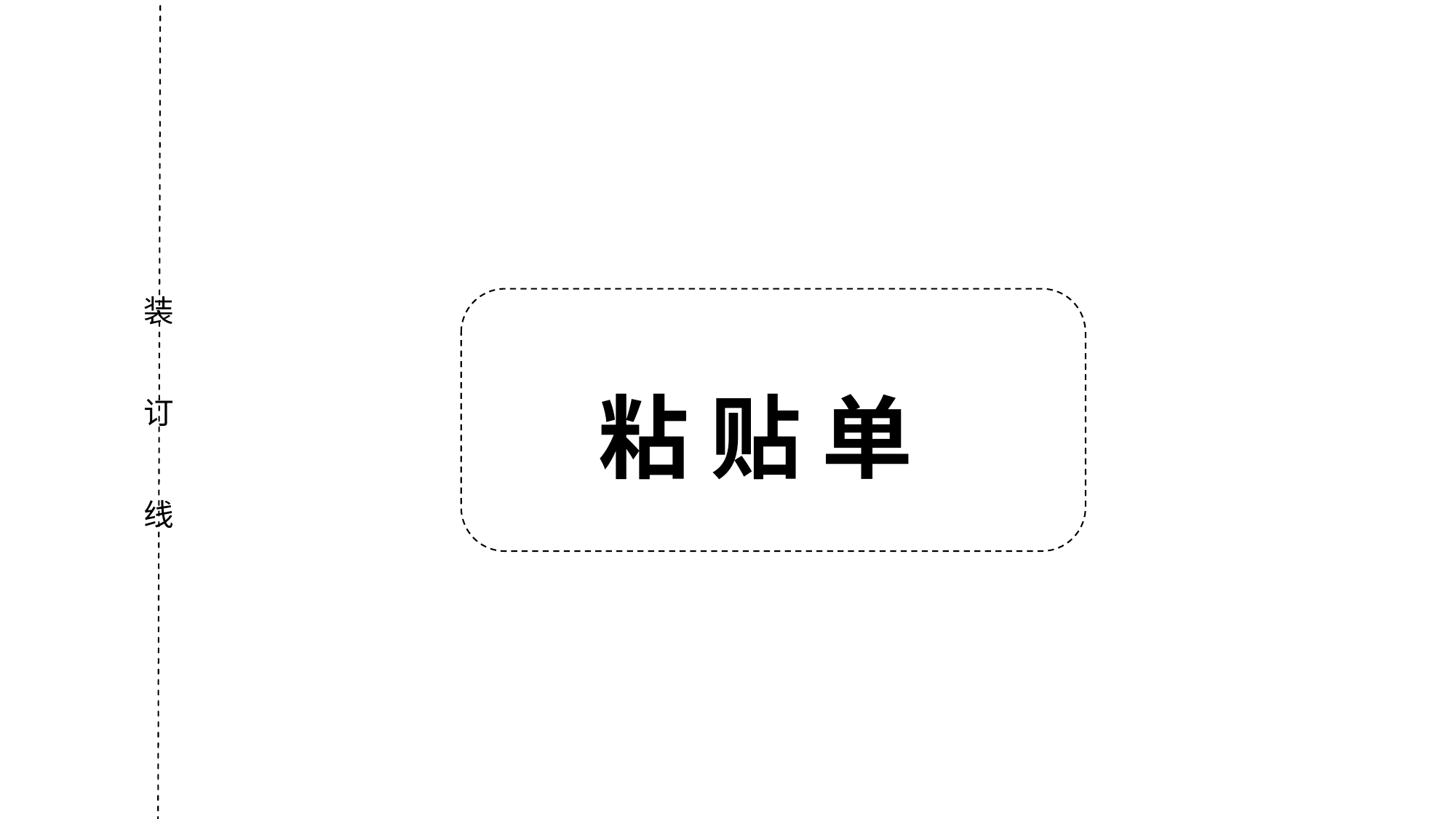

装

订

线

# 粘 贴 单